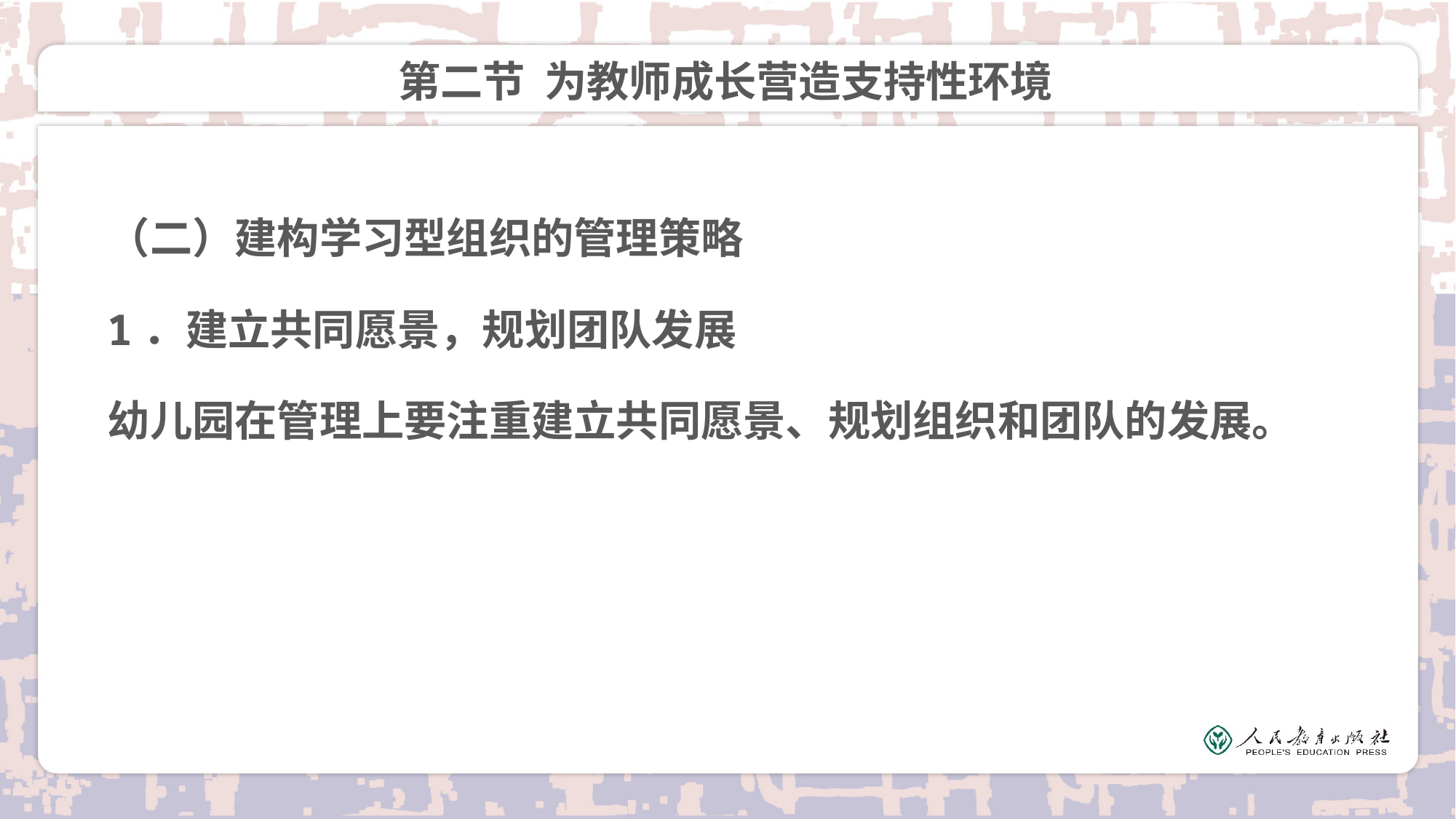

# 第二节  为教师成长营造支持性环境
（二）建构学习型组织的管理策略
1．建立共同愿景，规划团队发展
幼儿园在管理上要注重建立共同愿景、规划组织和团队的发展。